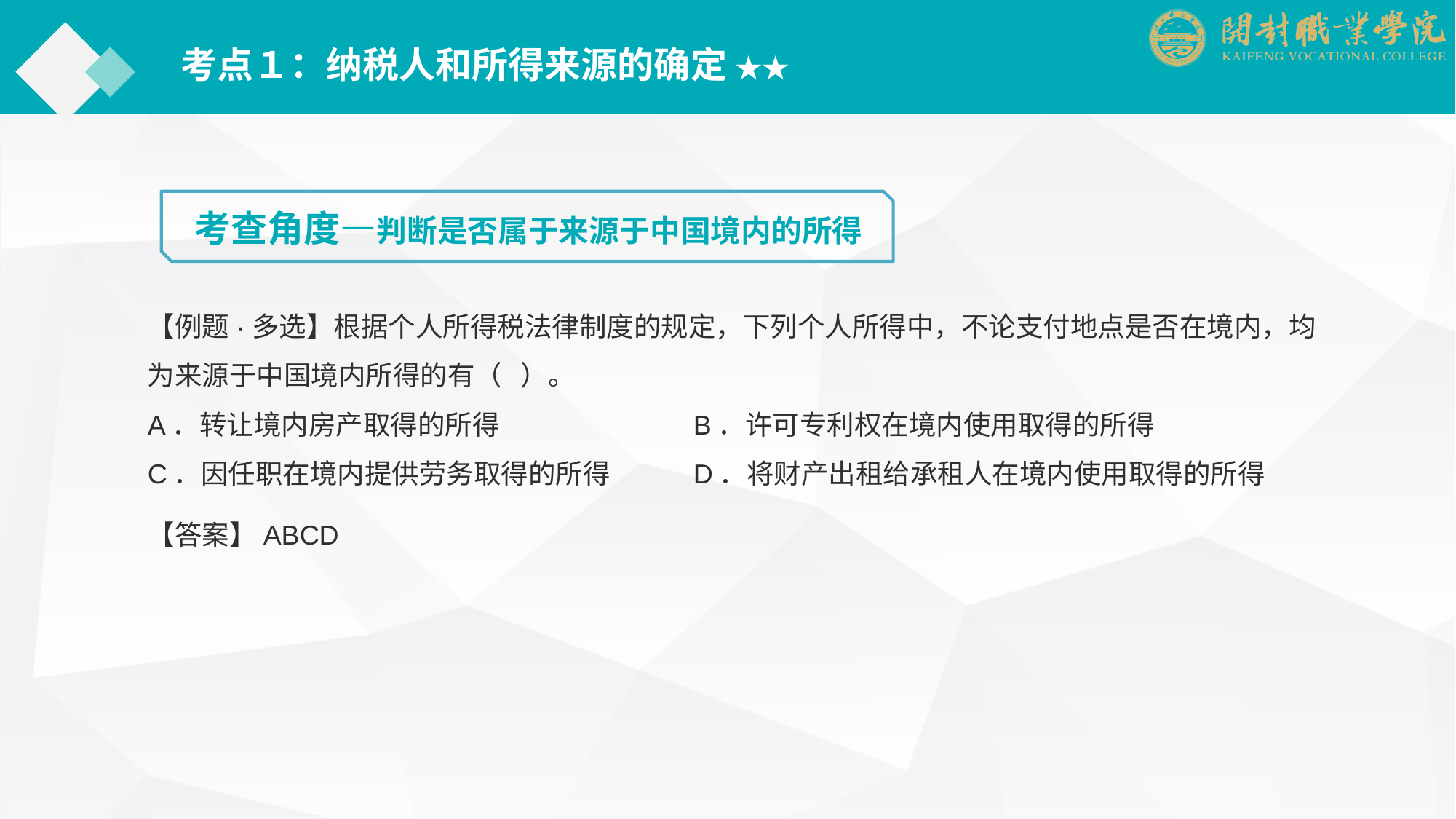

考点１：纳税人和所得来源的确定 ★★

考查角度—判断是否属于来源于中国境内的所得
【例题·多选】根据个人所得税法律制度的规定，下列个人所得中，不论支付地点是否在境内，均为来源于中国境内所得的有（   ）。
A．转让境内房产取得的所得		B．许可专利权在境内使用取得的所得
C．因任职在境内提供劳务取得的所得	D．将财产出租给承租人在境内使用取得的所得
【答案】ABCD